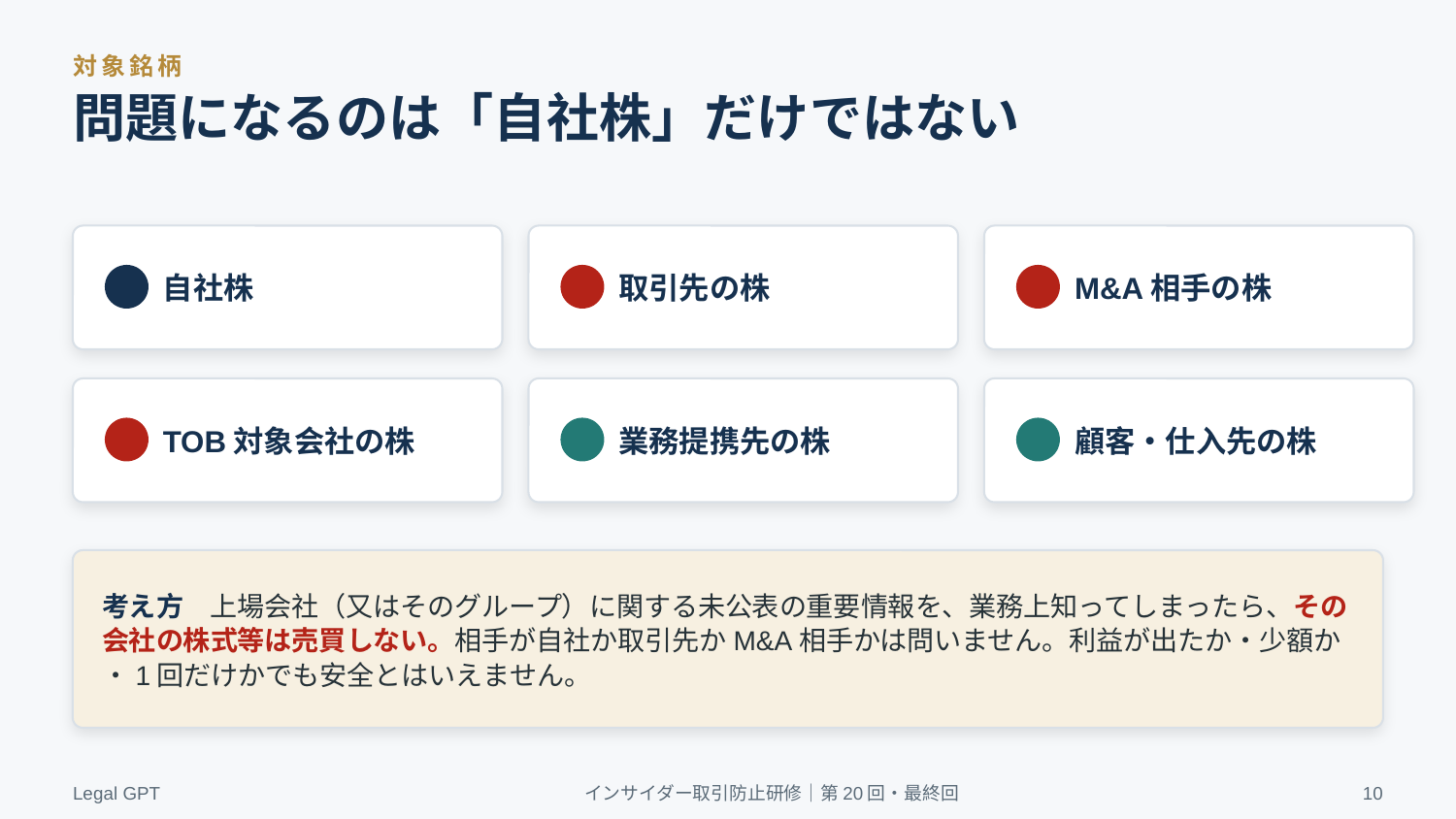

対象銘柄
問題になるのは「自社株」だけではない

自社株

取引先の株

M&A相手の株

TOB対象会社の株

業務提携先の株

顧客・仕入先の株

考え方　上場会社（又はそのグループ）に関する未公表の重要情報を、業務上知ってしまったら、その会社の株式等は売買しない。相手が自社か取引先かM&A相手かは問いません。利益が出たか・少額か・1回だけかでも安全とはいえません。
Legal GPT
インサイダー取引防止研修｜第20回・最終回
10